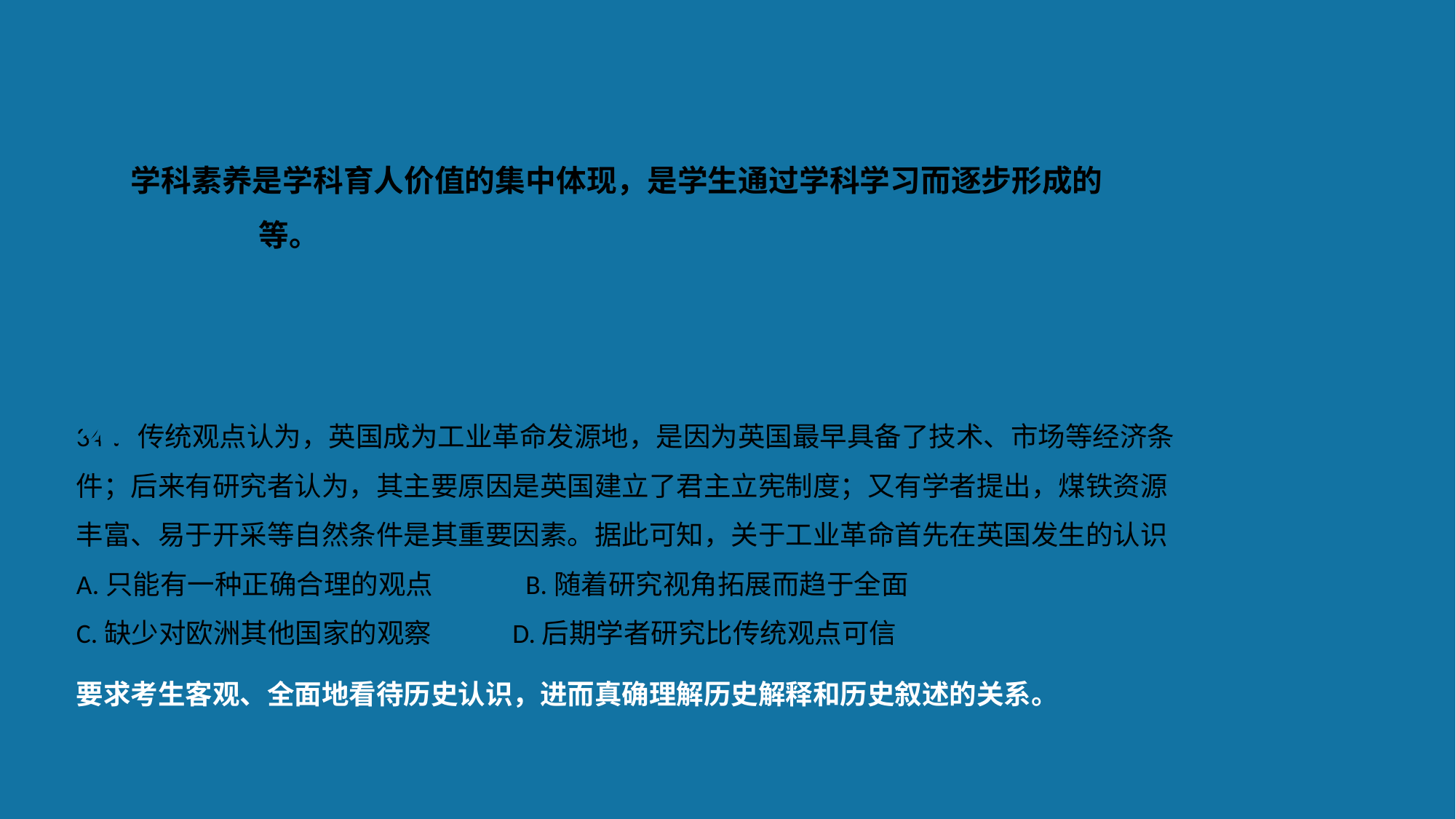

4. 注重学科素养培养，引导学生适应时代发展要求。
       学科素养是学科育人价值的集中体现，是学生通过学科学习而逐步形成的正确价值观、必备品格等。

唯物史观（核心理论）时空观念（核心思维）
史料实证（核心方法）历史解释（核心能力）家国情怀（核心价值观）
34．传统观点认为，英国成为工业革命发源地，是因为英国最早具备了技术、市场等经济条件；后来有研究者认为，其主要原因是英国建立了君主立宪制度；又有学者提出，煤铁资源丰富、易于开采等自然条件是其重要因素。据此可知，关于工业革命首先在英国发生的认识
A.只能有一种正确合理的观点	 B.随着研究视角拓展而趋于全面
C.缺少对欧洲其他国家的观察            D.后期学者研究比传统观点可信
要求考生客观、全面地看待历史认识，进而真确理解历史解释和历史叙述的关系。